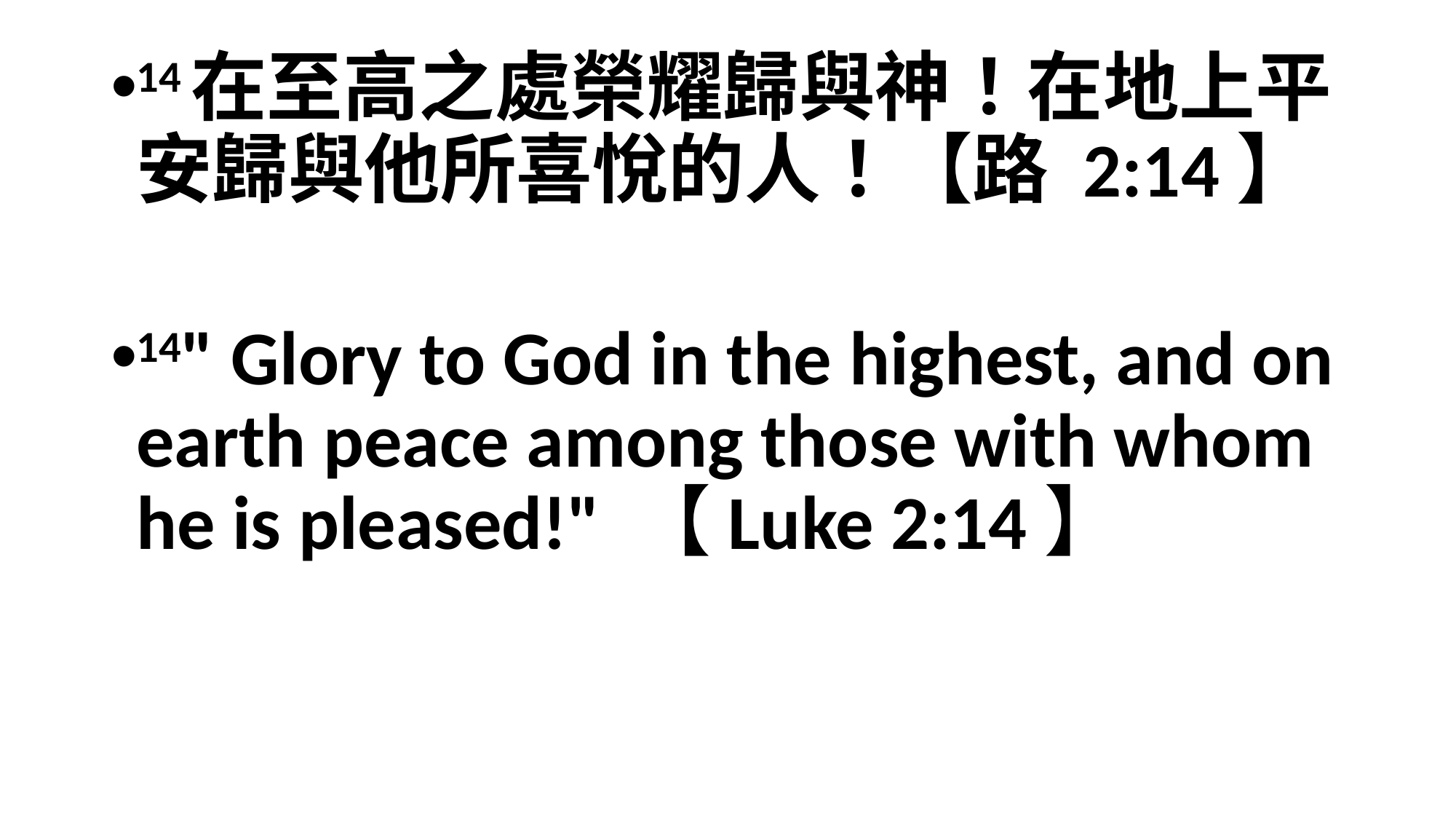

#
14在至高之處榮耀歸與神！在地上平安歸與他所喜悅的人！【路 2:14】
14" Glory to God in the highest, and on earth peace among those with whom he is pleased!" 【Luke 2:14】